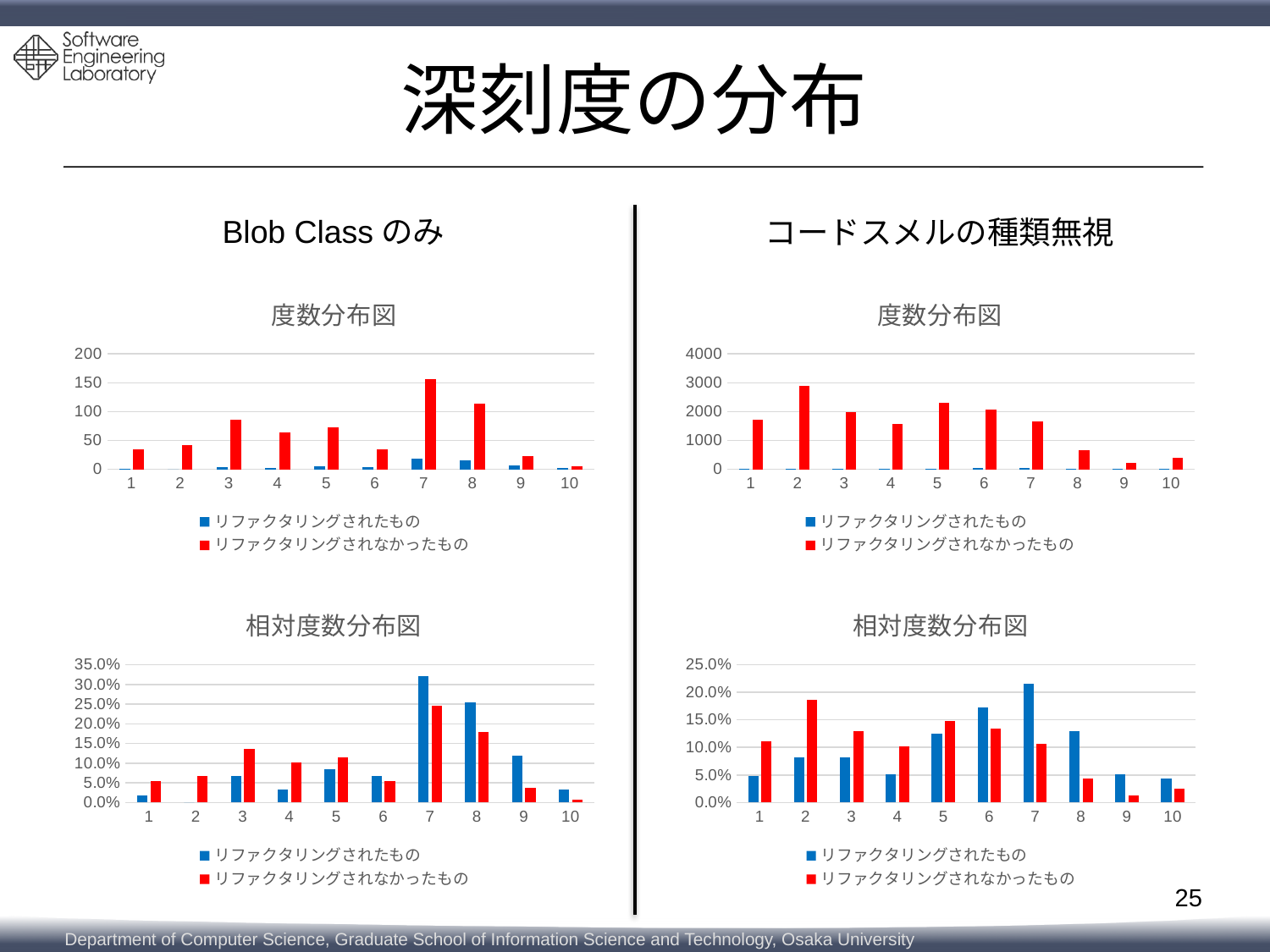

# 深刻度の分布
Blob Classのみ
コードスメルの種類無視

### Chart: 度数分布図

| Category |  |  |
|---|---|---|
| 1 | 11.0 | 1730.0 |
| 2 | 19.0 | 2889.0 |
| 3 | 19.0 | 1995.0 |
| 4 | 12.0 | 1574.0 |
| 5 | 29.0 | 2299.0 |
| 6 | 40.0 | 2067.0 |
| 7 | 50.0 | 1654.0 |
| 8 | 30.0 | 672.0 |
| 9 | 12.0 | 209.0 |
| 10 | 10.0 | 397.0 |

### Chart: 度数分布図

| Category |  |  |
|---|---|---|
| 1 | 1.0 | 35.0 |
| 2 | 0.0 | 42.0 |
| 3 | 4.0 | 86.0 |
| 4 | 2.0 | 64.0 |
| 5 | 5.0 | 73.0 |
| 6 | 4.0 | 35.0 |
| 7 | 19.0 | 156.0 |
| 8 | 15.0 | 114.0 |
| 9 | 7.0 | 23.0 |
| 10 | 2.0 | 5.0 |

### Chart: 相対度数分布図

| Category |  |  |
|---|---|---|
| 1 | 0.04741379310344827 | 0.11171380601833915 |
| 2 | 0.08189655172413793 | 0.18655559860519177 |
| 3 | 0.08189655172413793 | 0.12882603641999224 |
| 4 | 0.05172413793103448 | 0.10164019114038486 |
| 5 | 0.125 | 0.14845667054113393 |
| 6 | 0.1724137931034483 | 0.13347539713289422 |
| 7 | 0.21551724137931033 | 0.10680614748805373 |
| 8 | 0.12931034482758622 | 0.04339403332041844 |
| 9 | 0.05172413793103448 | 0.013496060958284902 |
| 10 | 0.04310344827586207 | 0.02563605837530673 |

### Chart: 相対度数分布図

| Category |  |  |
|---|---|---|
| 1 | 0.01694915254237288 | 0.05529225908372828 |
| 2 | 0.0 | 0.06635071090047394 |
| 3 | 0.06779661016949153 | 0.1358609794628752 |
| 4 | 0.03389830508474576 | 0.10110584518167456 |
| 5 | 0.0847457627118644 | 0.11532385466034756 |
| 6 | 0.06779661016949153 | 0.05529225908372828 |
| 7 | 0.3220338983050847 | 0.24644549763033174 |
| 8 | 0.2542372881355932 | 0.18009478672985782 |
| 9 | 0.11864406779661017 | 0.036334913112164295 |
| 10 | 0.03389830508474576 | 0.007898894154818325 |
25